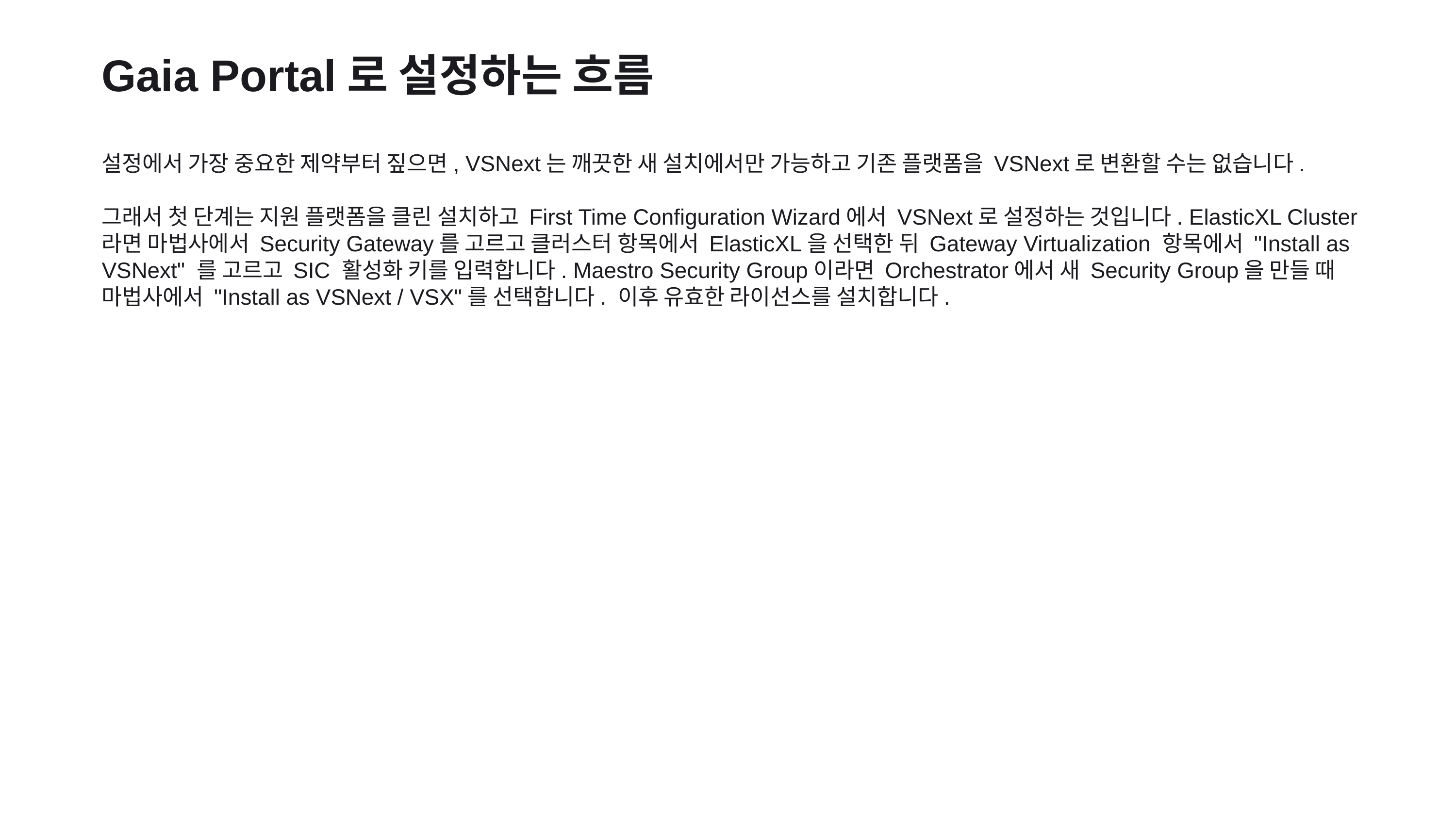

Gaia Portal로 설정하는 흐름
설정에서 가장 중요한 제약부터 짚으면, VSNext는 깨끗한 새 설치에서만 가능하고 기존 플랫폼을 VSNext로 변환할 수는 없습니다.

그래서 첫 단계는 지원 플랫폼을 클린 설치하고 First Time Configuration Wizard에서 VSNext로 설정하는 것입니다. ElasticXL Cluster라면 마법사에서 Security Gateway를 고르고 클러스터 항목에서 ElasticXL을 선택한 뒤 Gateway Virtualization 항목에서 "Install as VSNext" 를 고르고 SIC 활성화 키를 입력합니다. Maestro Security Group이라면 Orchestrator에서 새 Security Group을 만들 때 마법사에서 "Install as VSNext / VSX"를 선택합니다. 이후 유효한 라이선스를 설치합니다.